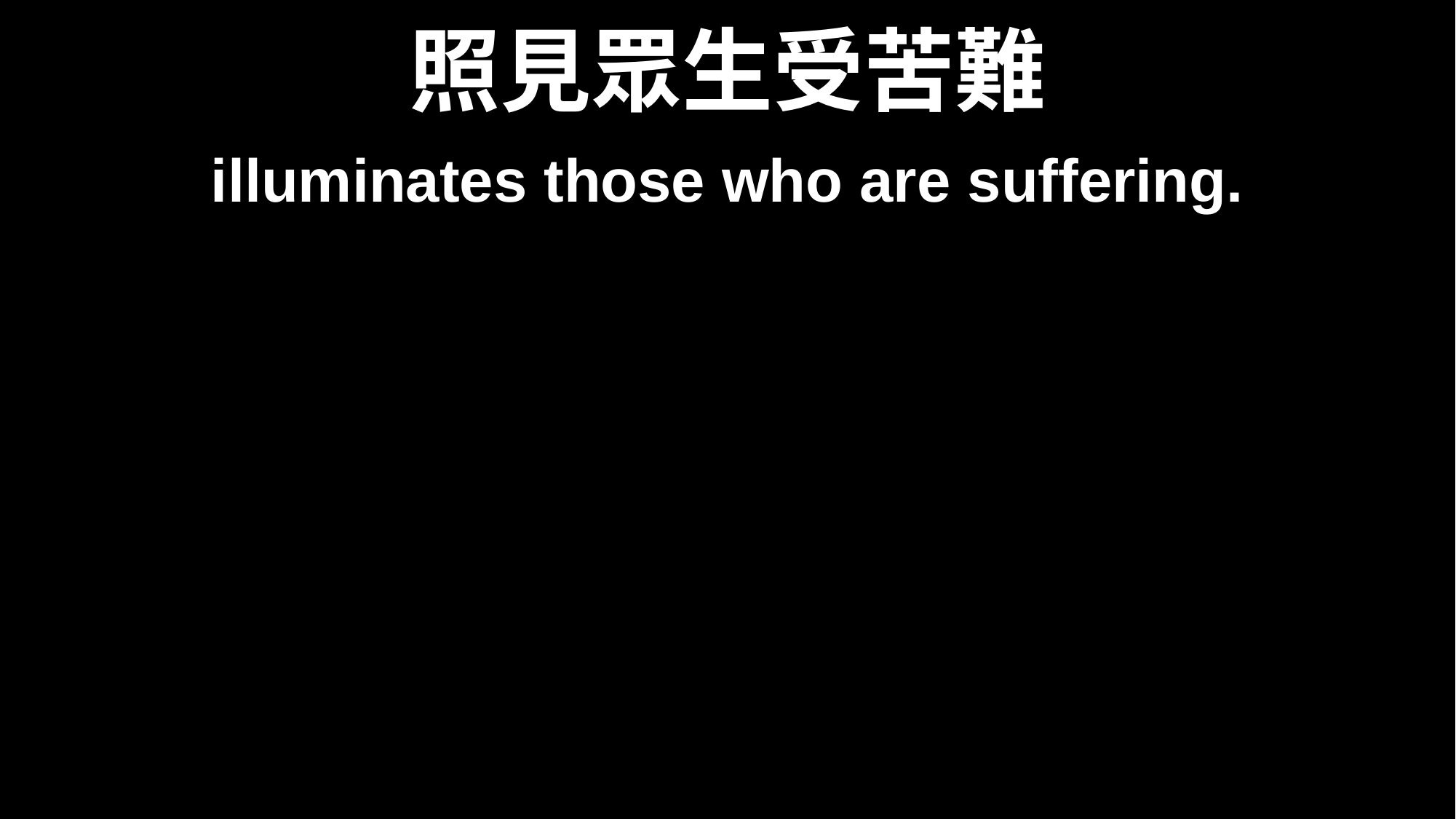

# 照見眾生受苦難
illuminates those who are suffering.